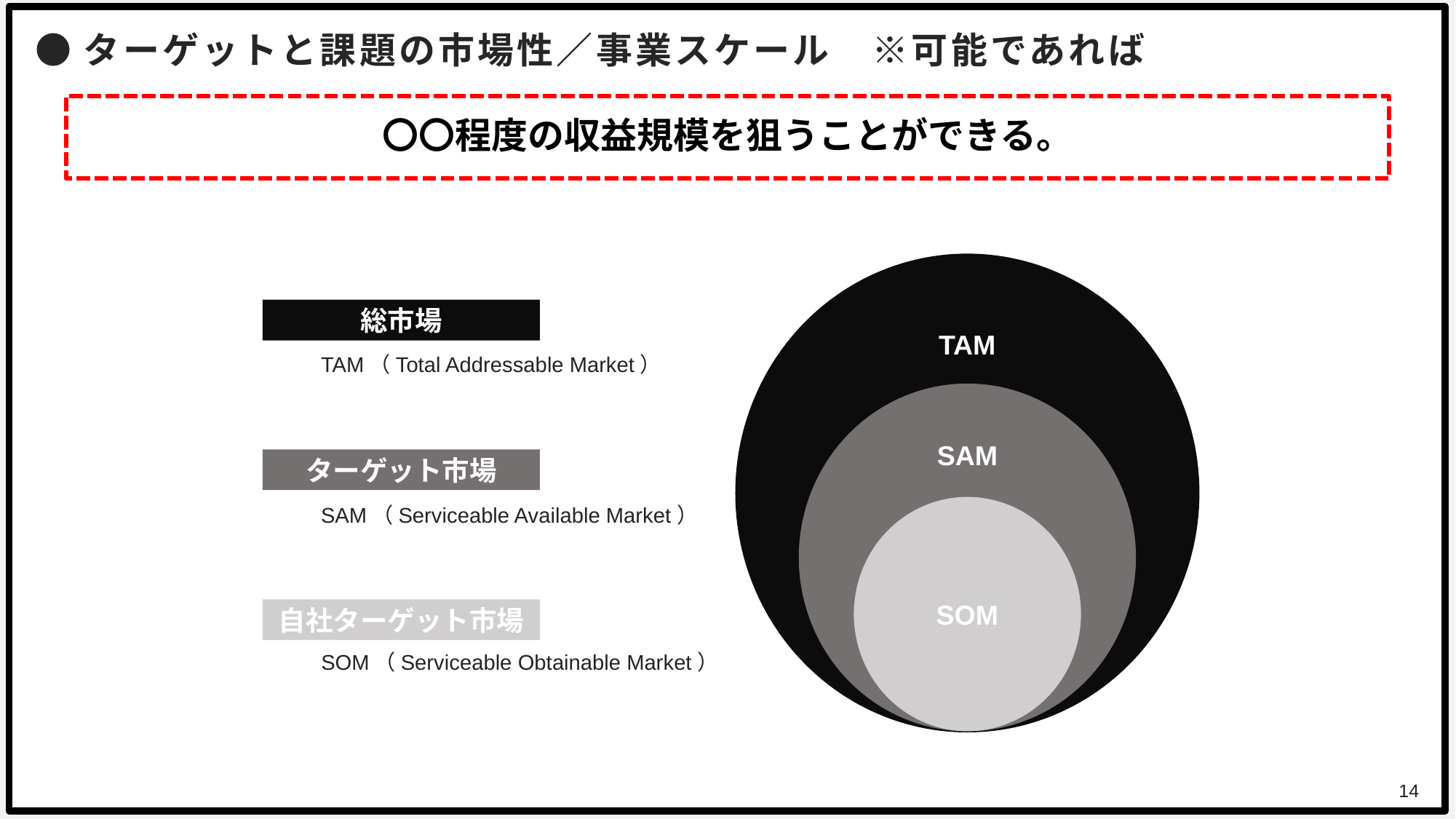

●ターゲットと課題の市場性／事業スケール　※可能であれば
〇〇程度の収益規模を狙うことができる。
TAM
総市場
TAM（Total Addressable Market）
SAM
ターゲット市場
SOM
SAM（Serviceable Available Market）
自社ターゲット市場
SOM（Serviceable Obtainable Market）
14